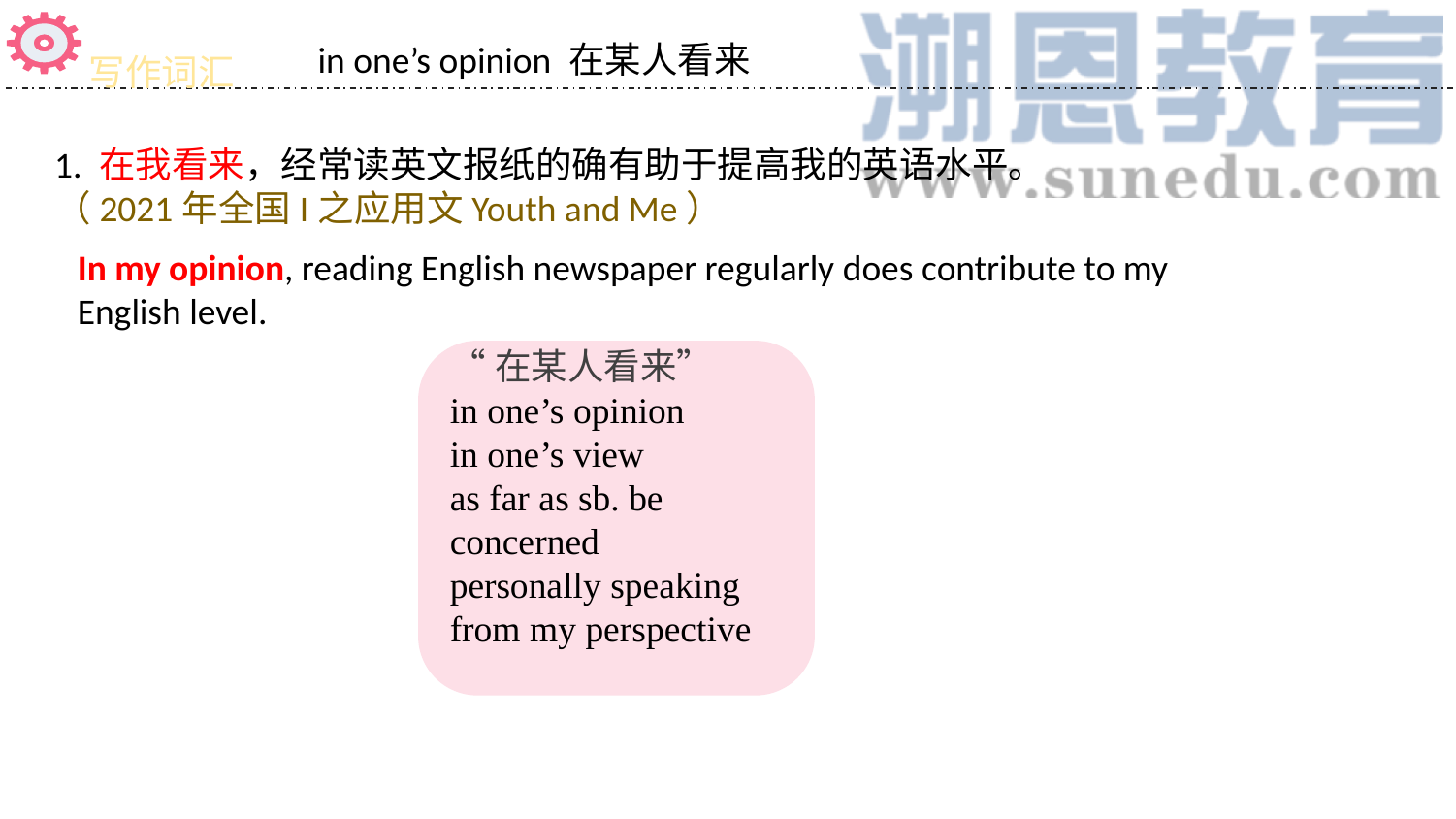

写作词汇
in one’s opinion 在某人看来
1. 在我看来，经常读英文报纸的确有助于提高我的英语水平。（2021年全国I之应用文Youth and Me）

In my opinion, reading English newspaper regularly does contribute to my English level.

“在某人看来”
in one’s opinion
in one’s view
as far as sb. be concerned
personally speaking
from my perspective